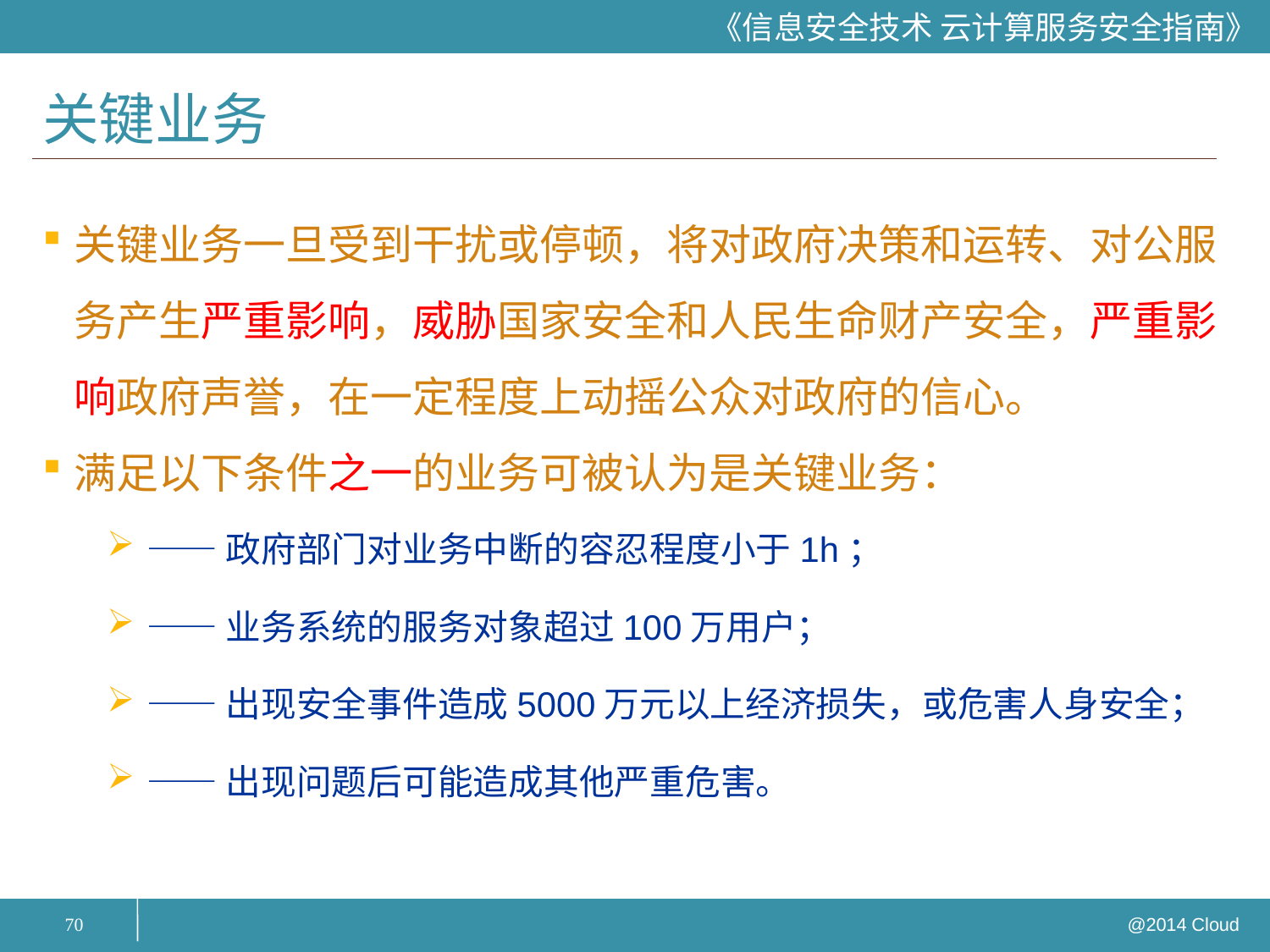

# 关键业务
关键业务一旦受到干扰或停顿，将对政府决策和运转、对公服务产生严重影响，威胁国家安全和人民生命财产安全，严重影响政府声誉，在一定程度上动摇公众对政府的信心。
满足以下条件之一的业务可被认为是关键业务：
——政府部门对业务中断的容忍程度小于1h；
——业务系统的服务对象超过100万用户；
——出现安全事件造成5000万元以上经济损失，或危害人身安全；
——出现问题后可能造成其他严重危害。
70